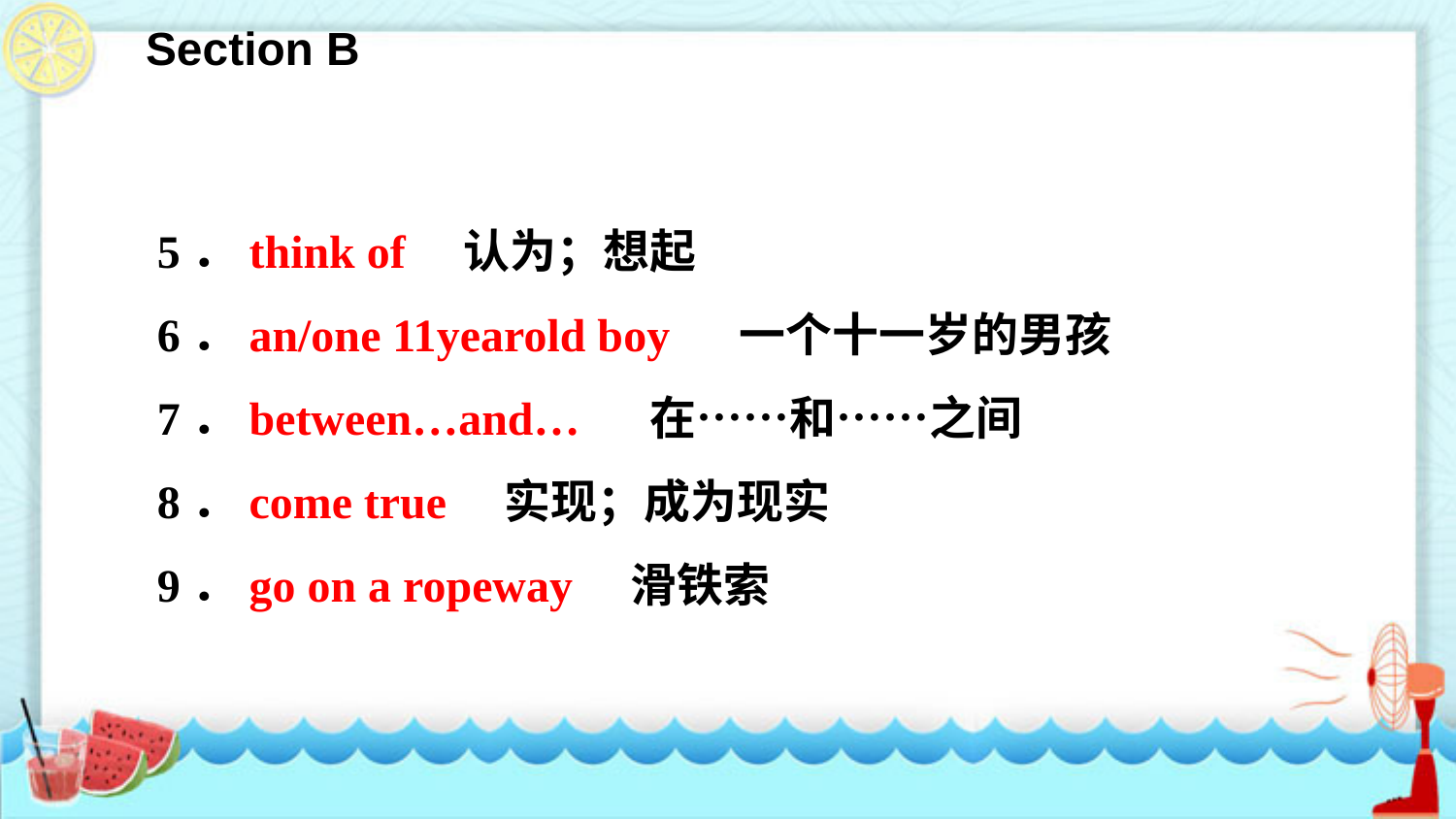

Section B
5．think of　认为；想起
6．an/one 11­year­old boy     一个十一岁的男孩
7．between…and… 　在……和……之间
8．come true　实现；成为现实
9．go on a ropeway　滑铁索